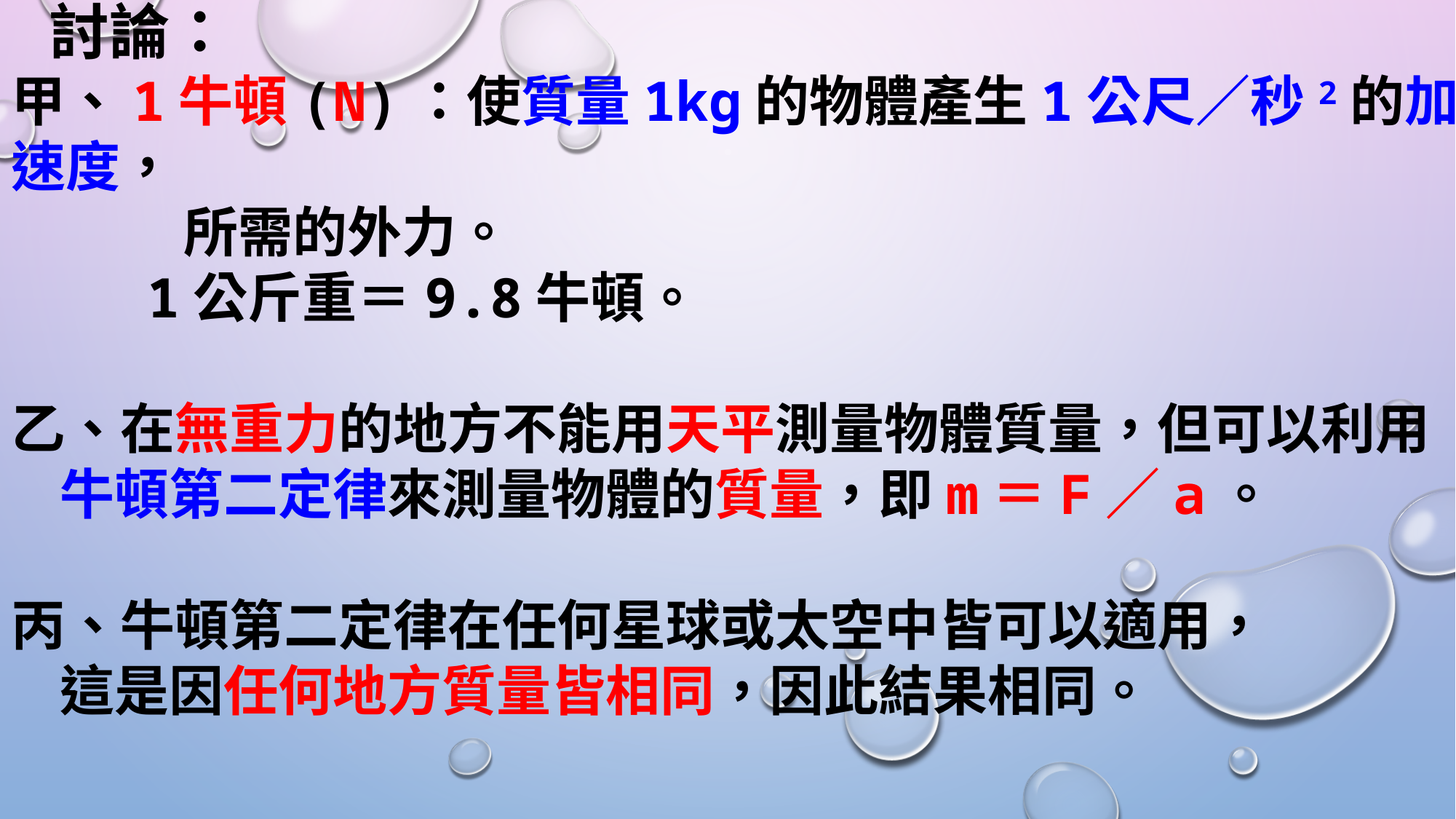

# 討論：
甲、1牛頓(N)：使質量1kg的物體產生1公尺／秒2的加速度，
              所需的外力。
          1公斤重＝9.8牛頓。
乙、在無重力的地方不能用天平測量物體質量，但可以利用
    牛頓第二定律來測量物體的質量，即m＝F／a。
丙、牛頓第二定律在任何星球或太空中皆可以適用，
    這是因任何地方質量皆相同，因此結果相同。